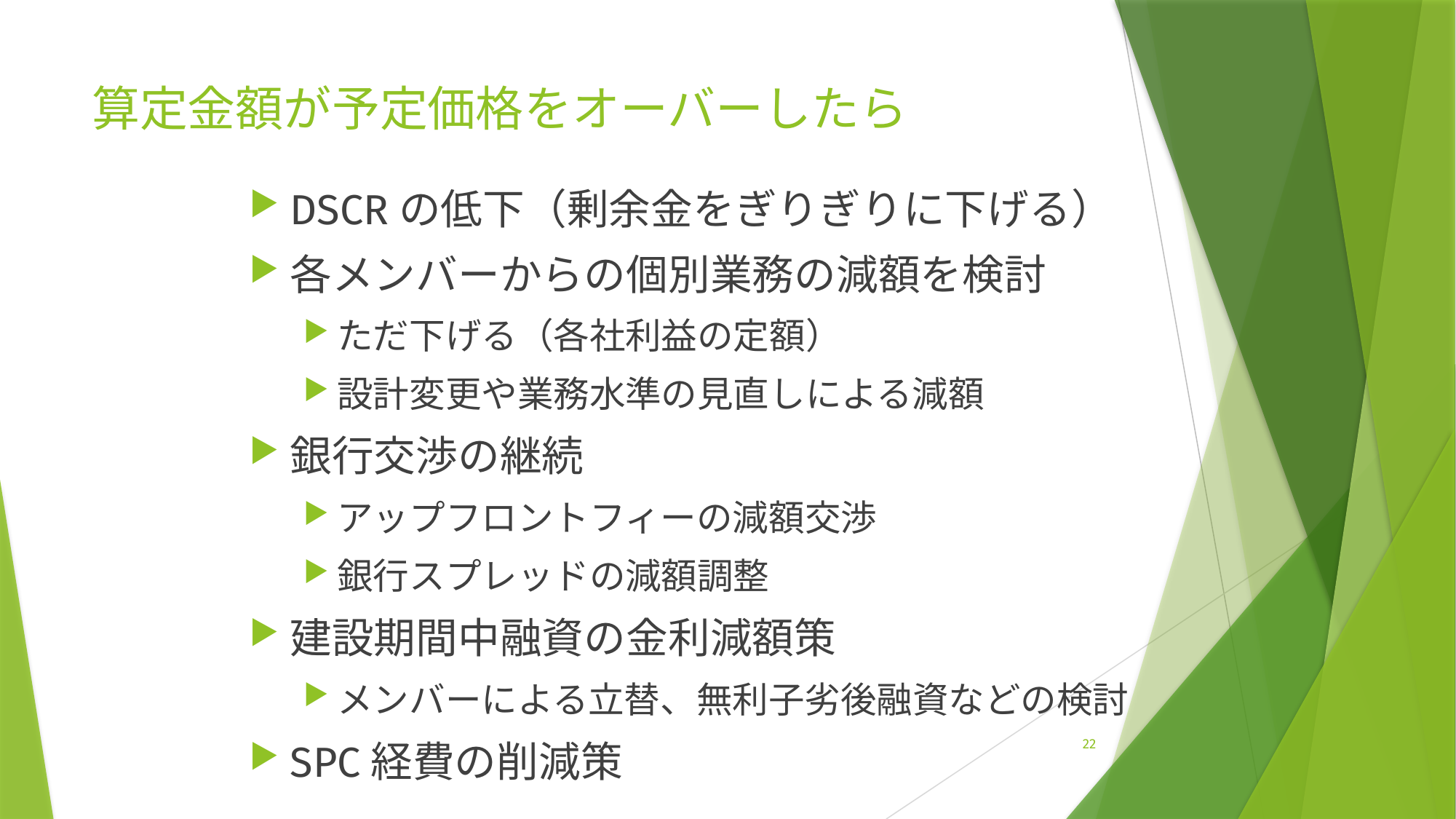

# 算定金額が予定価格をオーバーしたら
DSCRの低下（剰余金をぎりぎりに下げる）
各メンバーからの個別業務の減額を検討
ただ下げる（各社利益の定額）
設計変更や業務水準の見直しによる減額
銀行交渉の継続
アップフロントフィーの減額交渉
銀行スプレッドの減額調整
建設期間中融資の金利減額策
メンバーによる立替、無利子劣後融資などの検討
SPC経費の削減策
22